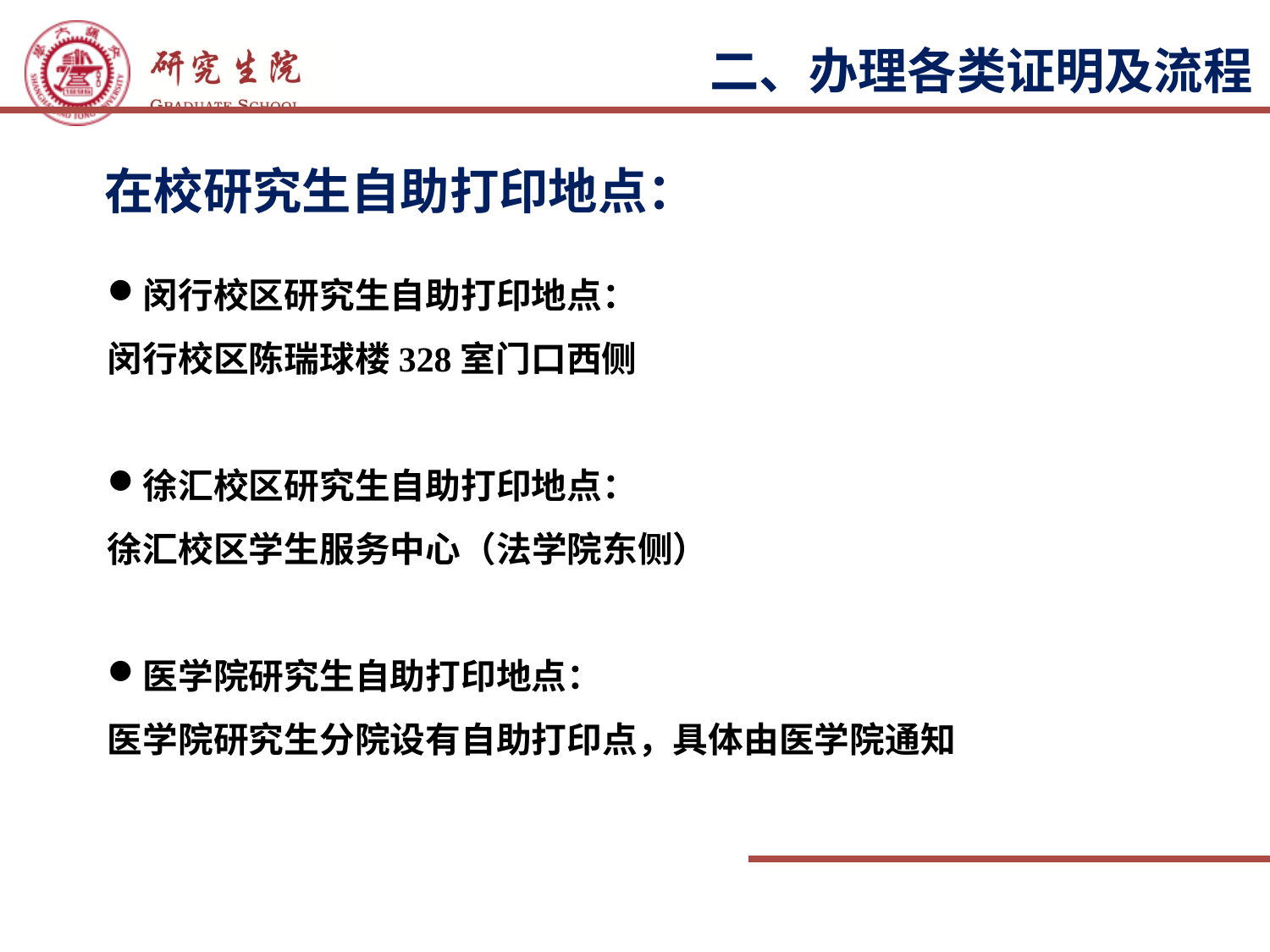

二、办理各类证明及流程
在校研究生自助打印地点：
闵行校区研究生自助打印地点：
闵行校区陈瑞球楼328室门口西侧

徐汇校区研究生自助打印地点：
徐汇校区学生服务中心（法学院东侧）

医学院研究生自助打印地点：
医学院研究生分院设有自助打印点，具体由医学院通知